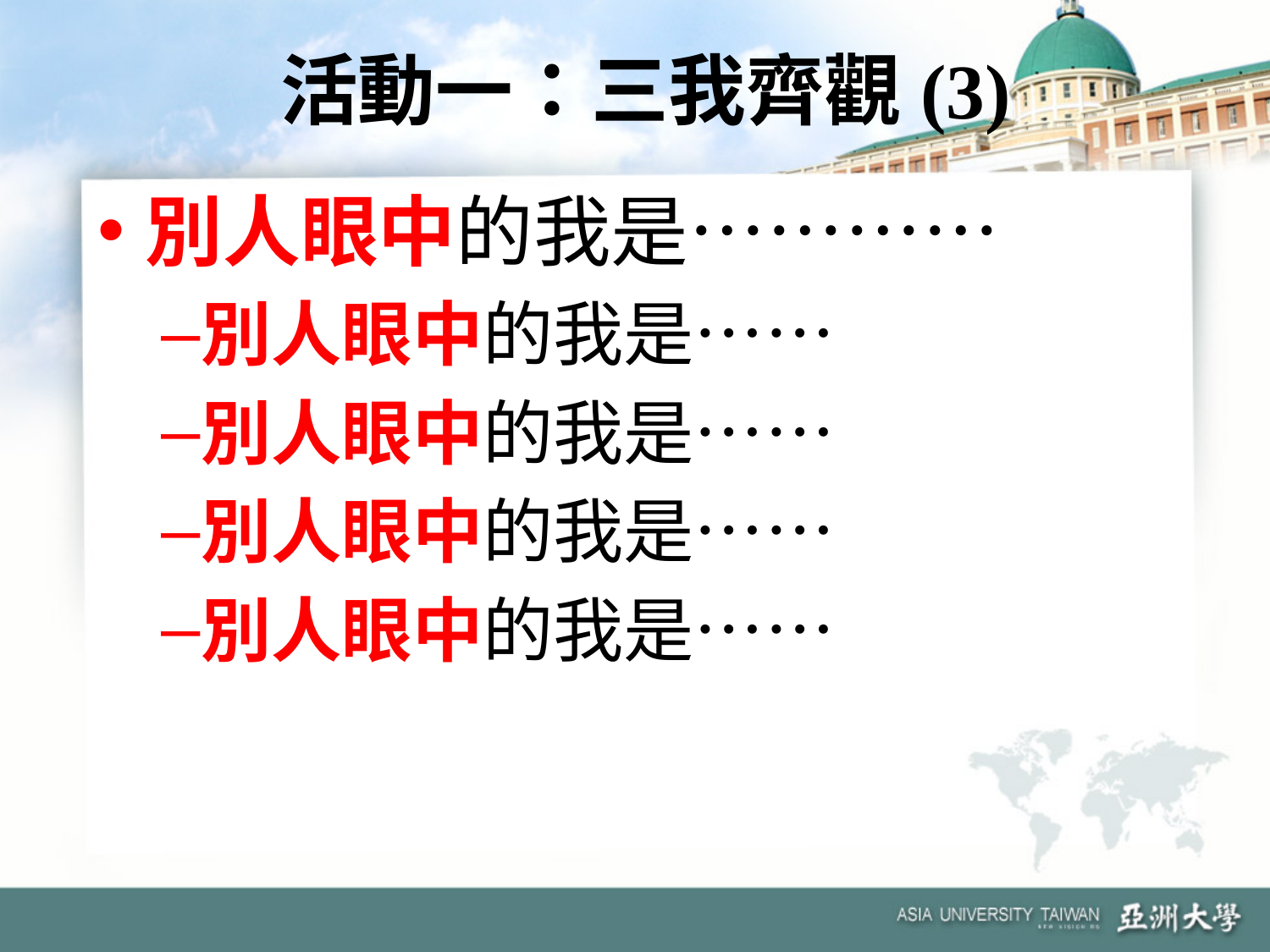

# 活動一：三我齊觀(3)
別人眼中的我是…………
別人眼中的我是……
別人眼中的我是……
別人眼中的我是……
別人眼中的我是……